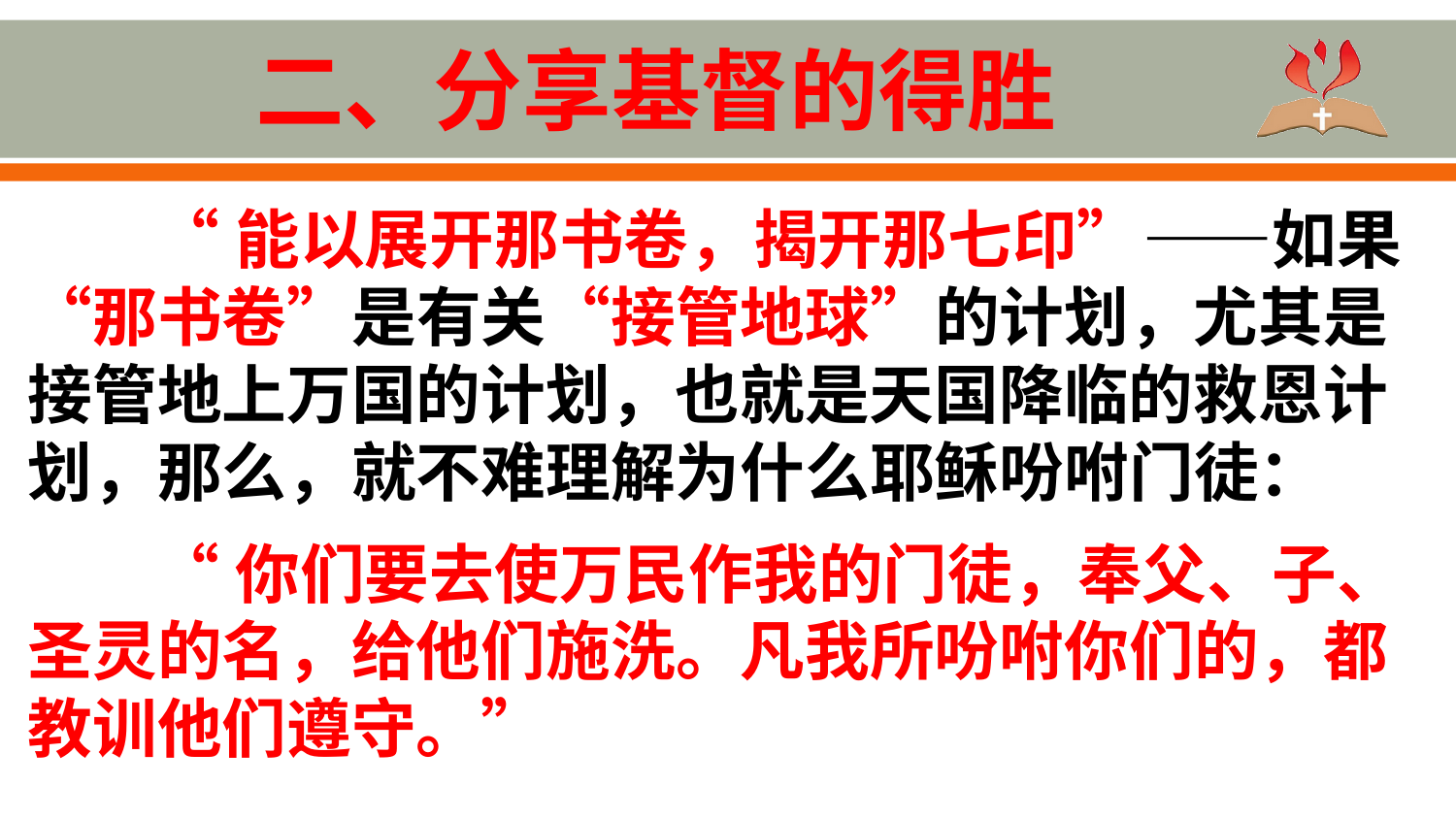

# 二、分享基督的得胜
“能以展开那书卷，揭开那七印”——如果“那书卷”是有关“接管地球”的计划，尤其是接管地上万国的计划，也就是天国降临的救恩计划，那么，就不难理解为什么耶稣吩咐门徒：
“你们要去使万民作我的门徒，奉父、子、圣灵的名，给他们施洗。凡我所吩咐你们的，都教训他们遵守。”

28